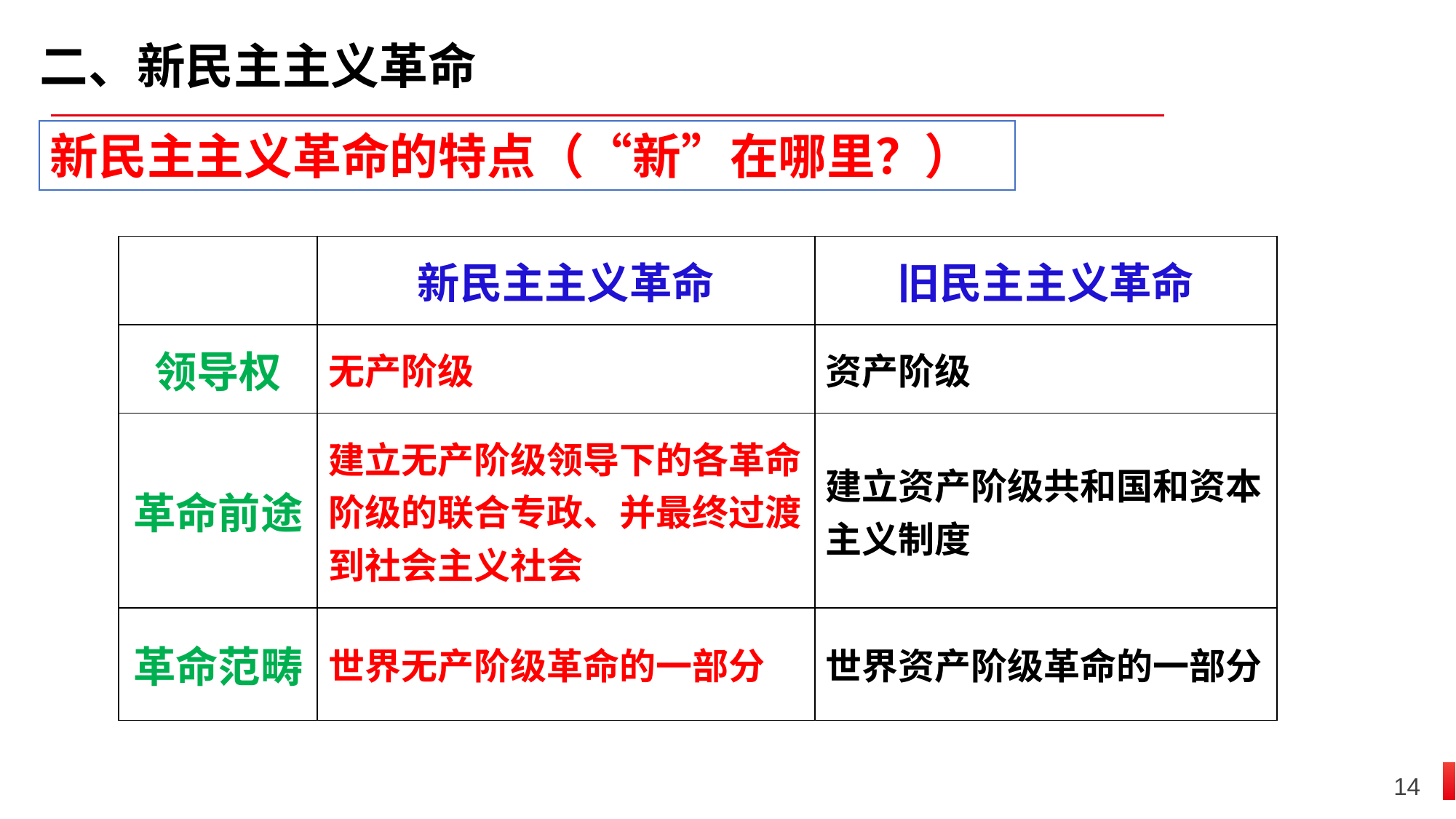

二、新民主主义革命
新民主主义革命的特点（“新”在哪里？）
|  | 新民主主义革命 | 旧民主主义革命 |
| --- | --- | --- |
| 领导权 | 无产阶级 | 资产阶级 |
| 革命前途 | 建立无产阶级领导下的各革命阶级的联合专政、并最终过渡到社会主义社会 | 建立资产阶级共和国和资本主义制度 |
| 革命范畴 | 世界无产阶级革命的一部分 | 世界资产阶级革命的一部分 |